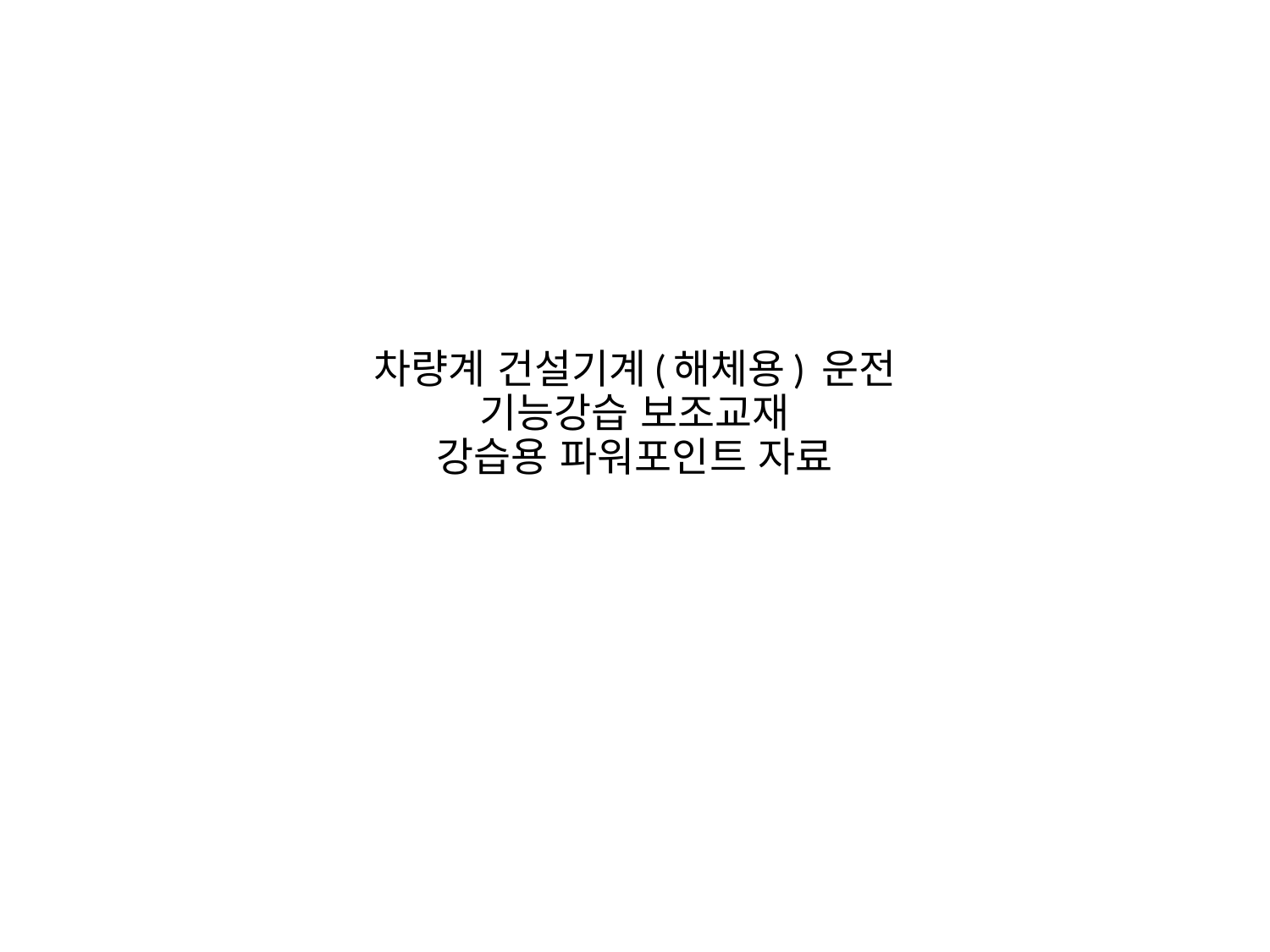

# 차량계 건설기계(해체용) 운전 기능강습 보조교재 강습용 파워포인트 자료